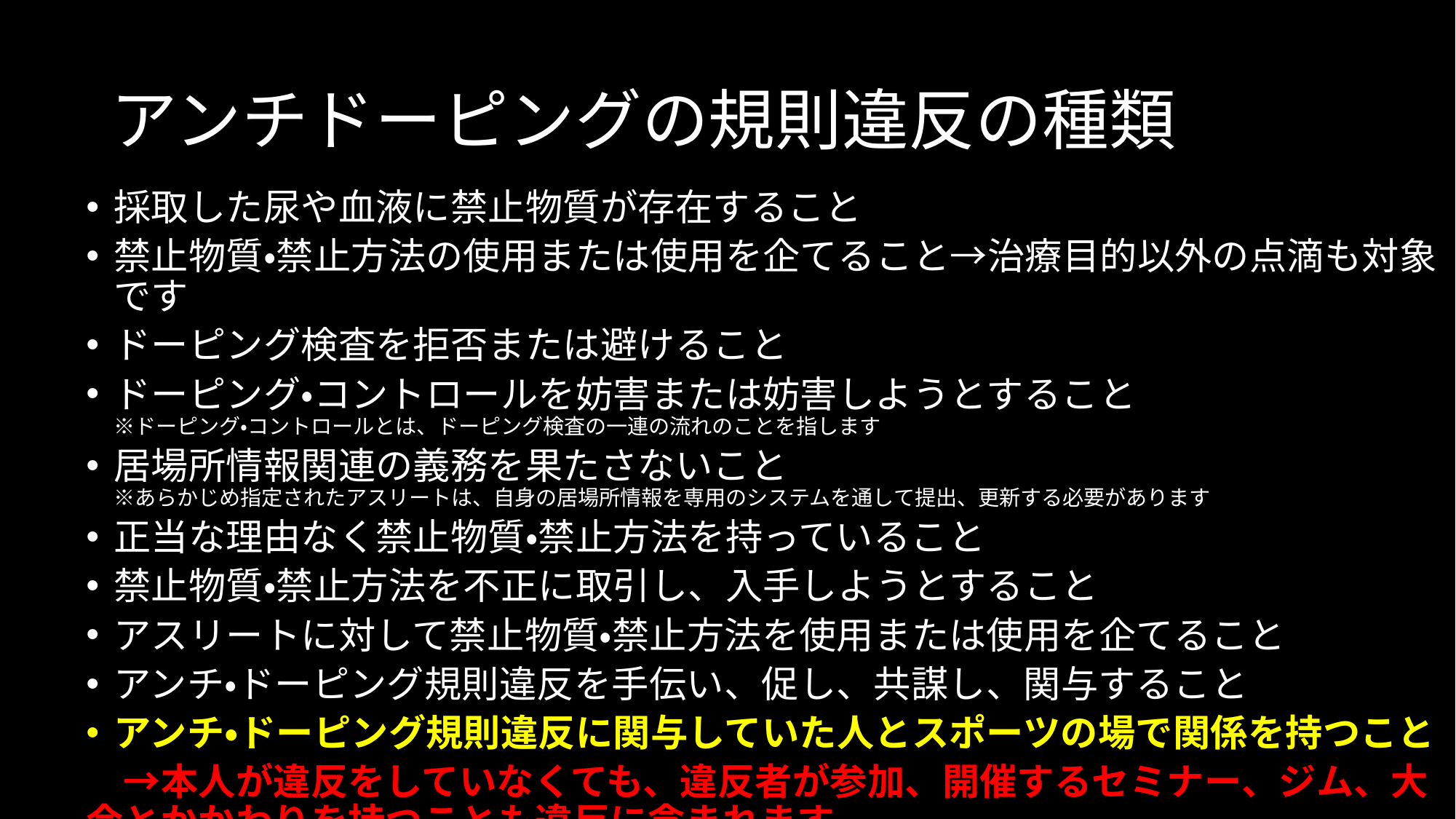

# アンチドーピングの規則違反の種類
採取した尿や血液に禁止物質が存在すること
禁止物質・禁止方法の使用または使用を企てること→治療目的以外の点滴も対象です
ドーピング検査を拒否または避けること
ドーピング・コントロールを妨害または妨害しようとすること
※ドーピング・コントロールとは、ドーピング検査の一連の流れのことを指します
居場所情報関連の義務を果たさないこと
※あらかじめ指定されたアスリートは、自身の居場所情報を専用のシステムを通して提出、更新する必要があります
正当な理由なく禁止物質・禁止方法を持っていること
禁止物質・禁止方法を不正に取引し、入手しようとすること
アスリートに対して禁止物質・禁止方法を使用または使用を企てること
アンチ・ドーピング規則違反を手伝い、促し、共謀し、関与すること
アンチ・ドーピング規則違反に関与していた人とスポーツの場で関係を持つこと
　→本人が違反をしていなくても、違反者が参加、開催するセミナー、ジム、大会とかかわりを持つことも違反に含まれます。